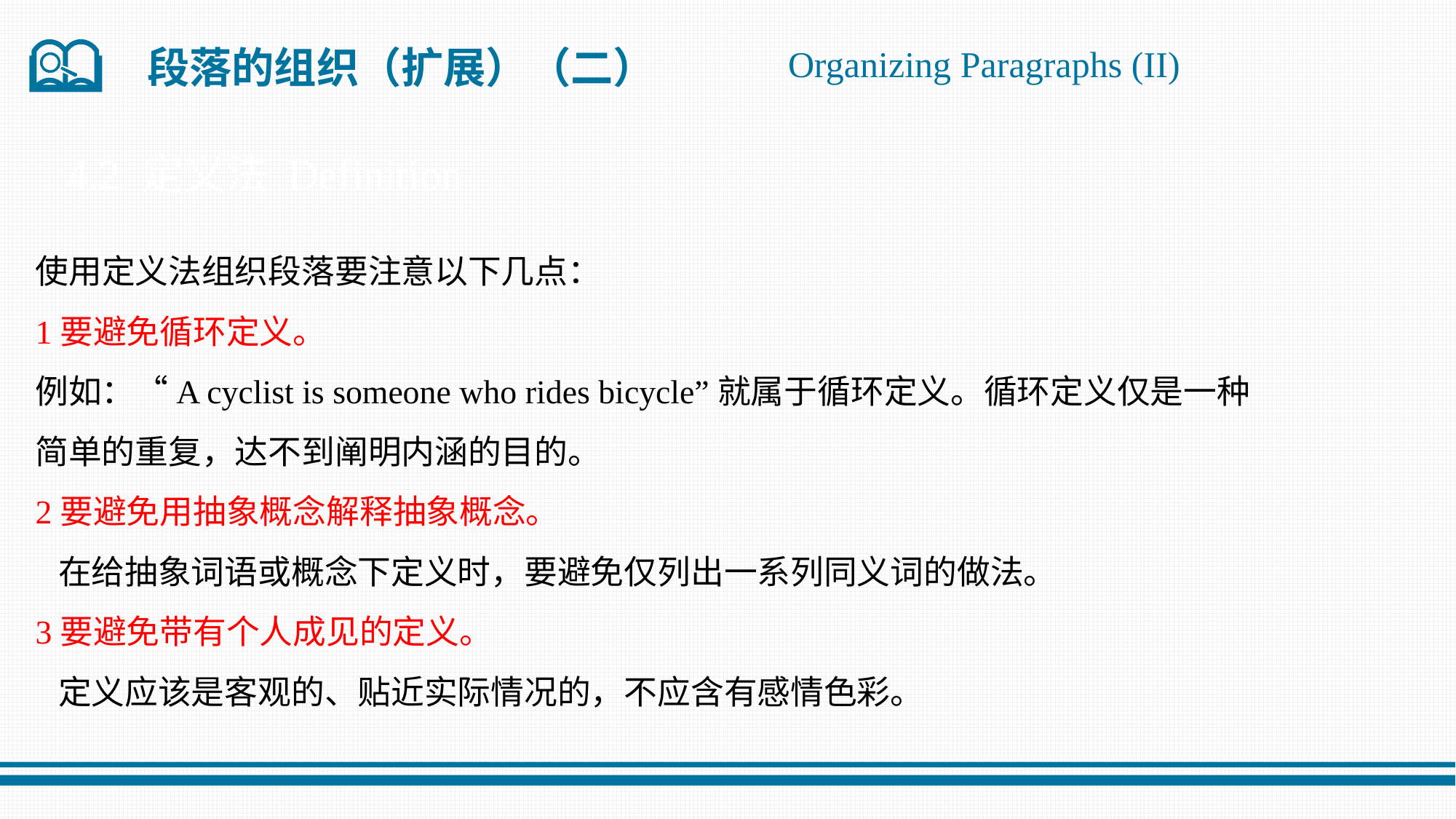

Organizing Paragraphs (II)
段落的组织（扩展）（二）
4.2 定义法 Definition

使用定义法组织段落要注意以下几点：
1要避免循环定义。
例如：“A cyclist is someone who rides bicycle”就属于循环定义。循环定义仅是一种
简单的重复，达不到阐明内涵的目的。
2要避免用抽象概念解释抽象概念。
  在给抽象词语或概念下定义时，要避免仅列出一系列同义词的做法。
3要避免带有个人成见的定义。
  定义应该是客观的、贴近实际情况的，不应含有感情色彩。